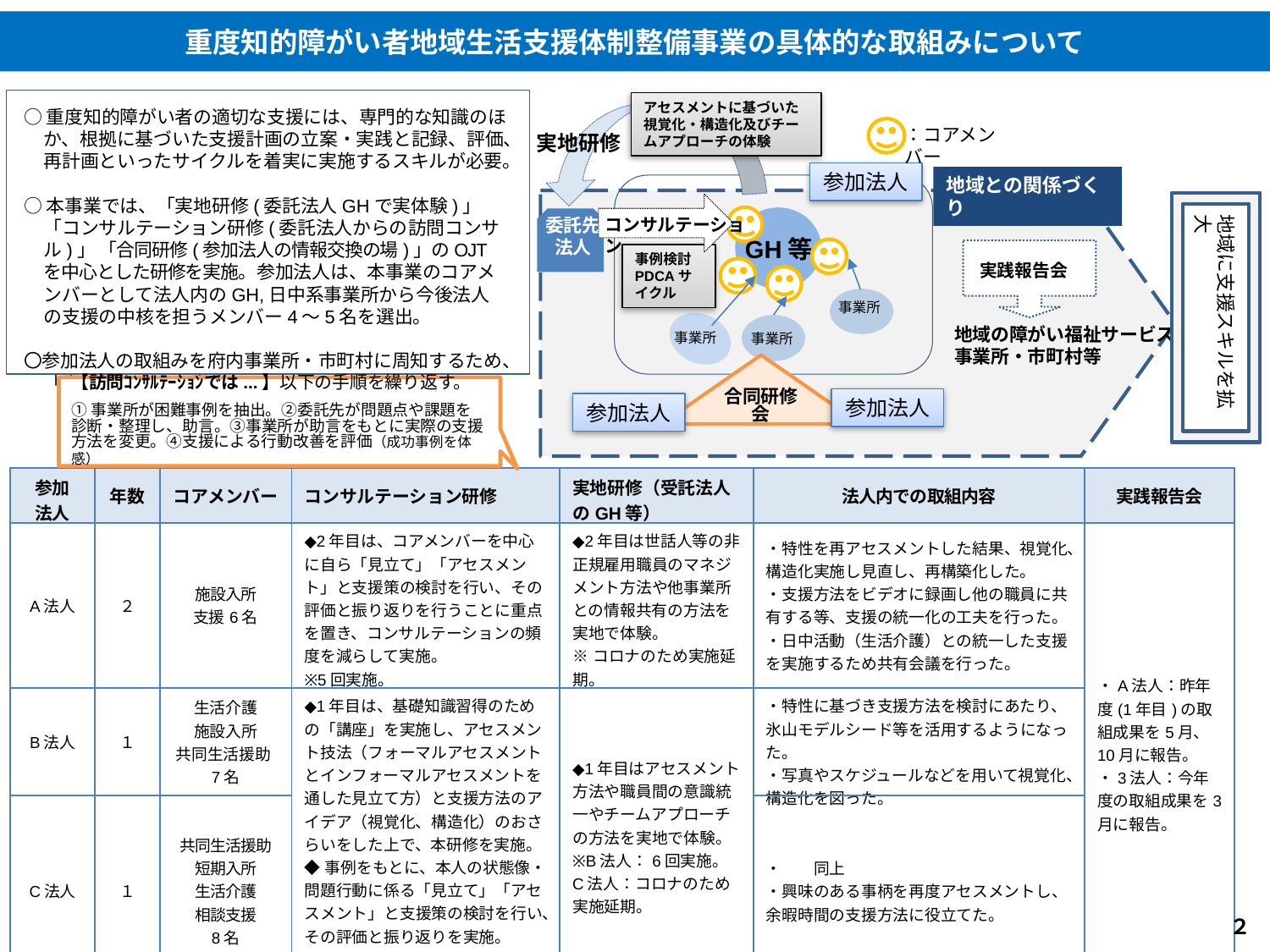

重度知的障がい者地域生活支援体制整備事業の具体的な取組みについて

アセスメントに基づいた視覚化・構造化及びチームアプローチの体験
○重度知的障がい者の適切な支援には、専門的な知識のほか、根拠に基づいた支援計画の立案・実践と記録、評価、再計画といったサイクルを着実に実施するスキルが必要。

○本事業では、「実地研修(委託法人GHで実体験)」 「コンサルテーション研修(委託法人からの訪問コンサル)」 「合同研修(参加法人の情報交換の場)」のOJTを中心とした研修を実施。参加法人は、本事業のコアメンバーとして法人内のGH,日中系事業所から今後法人の支援の中核を担うメンバー4～5名を選出。

〇参加法人の取組みを府内事業所・市町村に周知するため、「実践報告会」を実施。
：コアメンバー

実地研修
参加法人
地域との関係づくり

地域に支援スキルを拡大
委託先
法人

コンサルテーション

GH等

事例検討
PDCAサイクル
実践報告会

事業所

地域の障がい福祉サービス事業所・市町村等
事業所
事業所
合同研修会
【訪問ｺﾝｻﾙﾃｰｼｮﾝでは...】以下の手順を繰り返す。
①事業所が困難事例を抽出。②委託先が問題点や課題を診断・整理し、助言。③事業所が助言をもとに実際の支援方法を変更。④支援による行動改善を評価（成功事例を体感）
参加法人
参加法人
| 参加 法人 | 年数 | コアメンバー | コンサルテーション研修 | 実地研修（受託法人のGH等） | 法人内での取組内容 | 実践報告会 |
| --- | --- | --- | --- | --- | --- | --- |
| A法人 | ２ | 施設入所 支援6名 | ◆2年目は、コアメンバーを中心に自ら「見立て」「アセスメント」と支援策の検討を行い、その評価と振り返りを行うことに重点を置き、コンサルテーションの頻度を減らして実施。 ※5回実施。 | ◆2年目は世話人等の非正規雇用職員のマネジメント方法や他事業所との情報共有の方法を実地で体験。 ※コロナのため実施延期。 | ・特性を再アセスメントした結果、視覚化、構造化実施し見直し、再構築化した。 ・支援方法をビデオに録画し他の職員に共有する等、支援の統一化の工夫を行った。 ・日中活動（生活介護）との統一した支援を実施するため共有会議を行った。 | ・A法人：昨年度(1年目)の取組成果を5月、10月に報告。 ・3法人：今年度の取組成果を3月に報告。 |
| B法人 | １ | 生活介護 施設入所 共同生活援助7名 | ◆1年目は、基礎知識習得のための「講座」を実施し、アセスメント技法（フォーマルアセスメントとインフォーマルアセスメントを通した見立て方）と支援方法のアイデア（視覚化、構造化）のおさらいをした上で、本研修を実施。 ◆事例をもとに、本人の状態像・問題行動に係る「見立て」「アセスメント」と支援策の検討を行い、その評価と振り返りを実施。 ※B法人：9回、C法人：5回[コロナの影響]実施。 | ◆1年目はアセスメント方法や職員間の意識統一やチームアプローチの方法を実地で体験。 ※B法人：6回実施。C法人：コロナのため実施延期。 | ・特性に基づき支援方法を検討にあたり、氷山モデルシード等を活用するようになった。 ・写真やスケジュールなどを用いて視覚化、構造化を図った。 |  |
| C法人 | １ | 共同生活援助 短期入所 生活介護 相談支援 8名 |  |  | ・　　同上 ・興味のある事柄を再度アセスメントし、余暇時間の支援方法に役立てた。 |  |
２